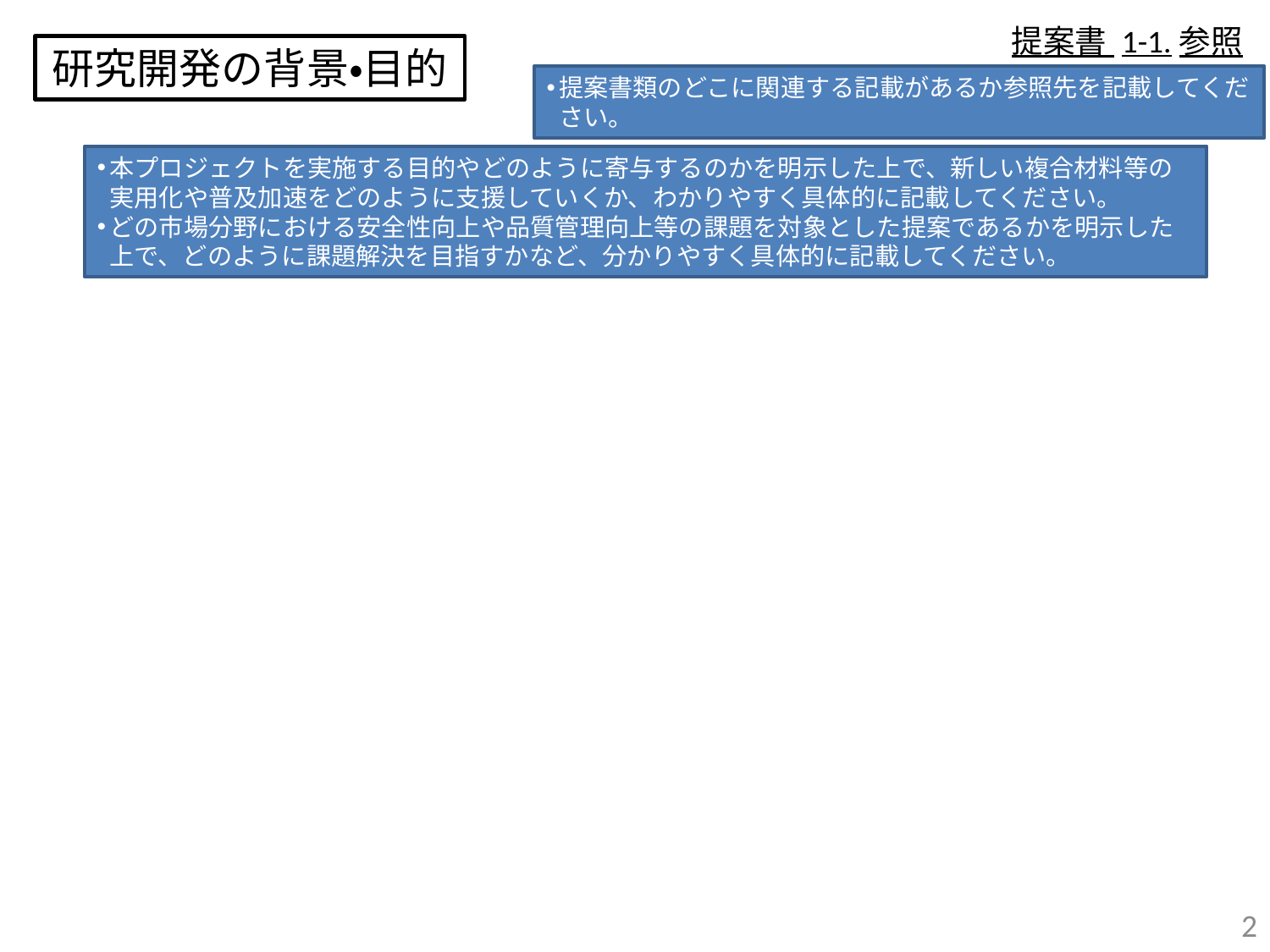

提案書 1-1.参照
研究開発の背景・目的
提案書類のどこに関連する記載があるか参照先を記載してください。
本プロジェクトを実施する目的やどのように寄与するのかを明示した上で、新しい複合材料等の実用化や普及加速をどのように支援していくか、わかりやすく具体的に記載してください。
どの市場分野における安全性向上や品質管理向上等の課題を対象とした提案であるかを明示した上で、どのように課題解決を目指すかなど、分かりやすく具体的に記載してください。
2